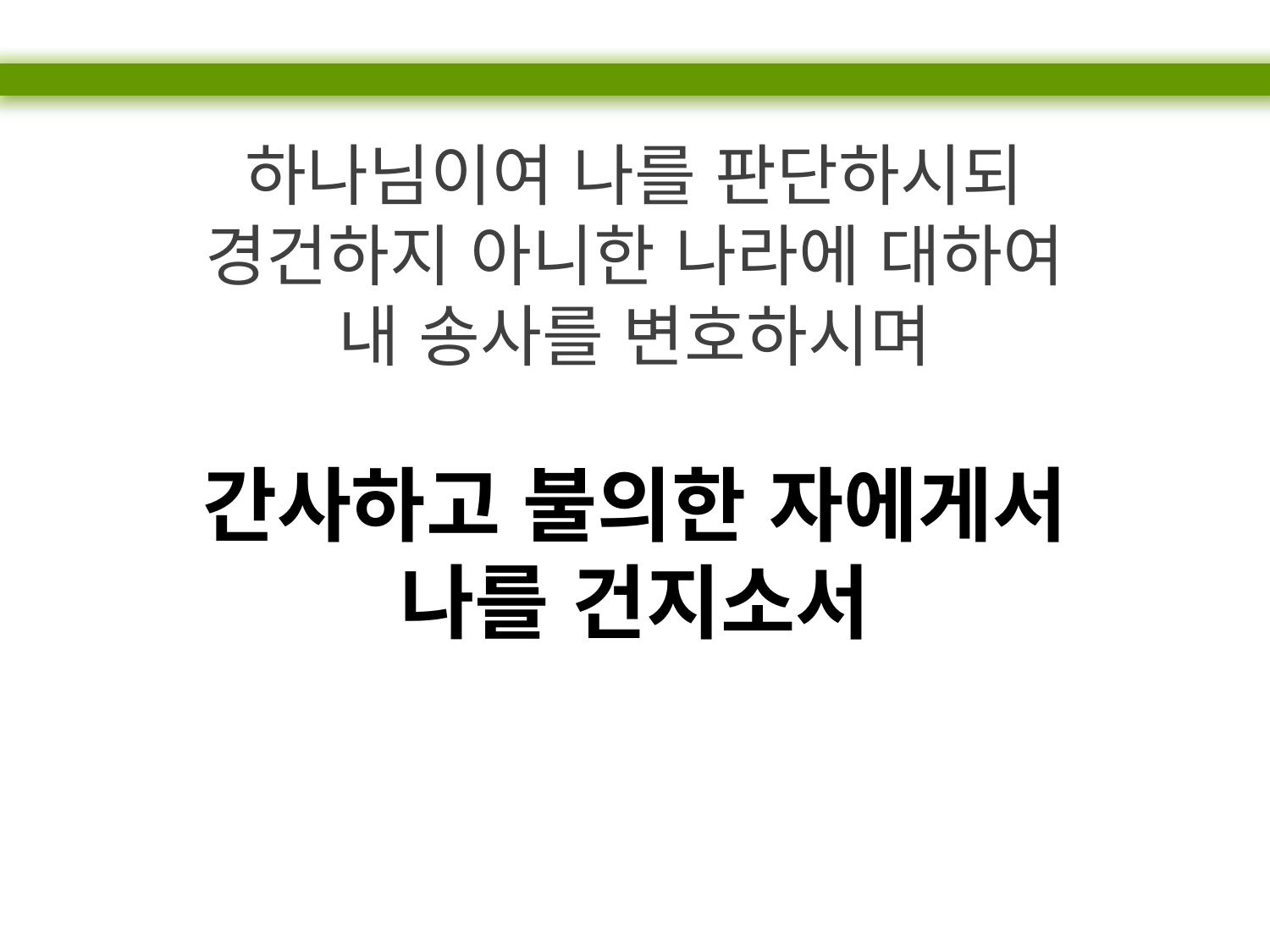

하나님이여 나를 판단하시되
경건하지 아니한 나라에 대하여
내 송사를 변호하시며
간사하고 불의한 자에게서
나를 건지소서